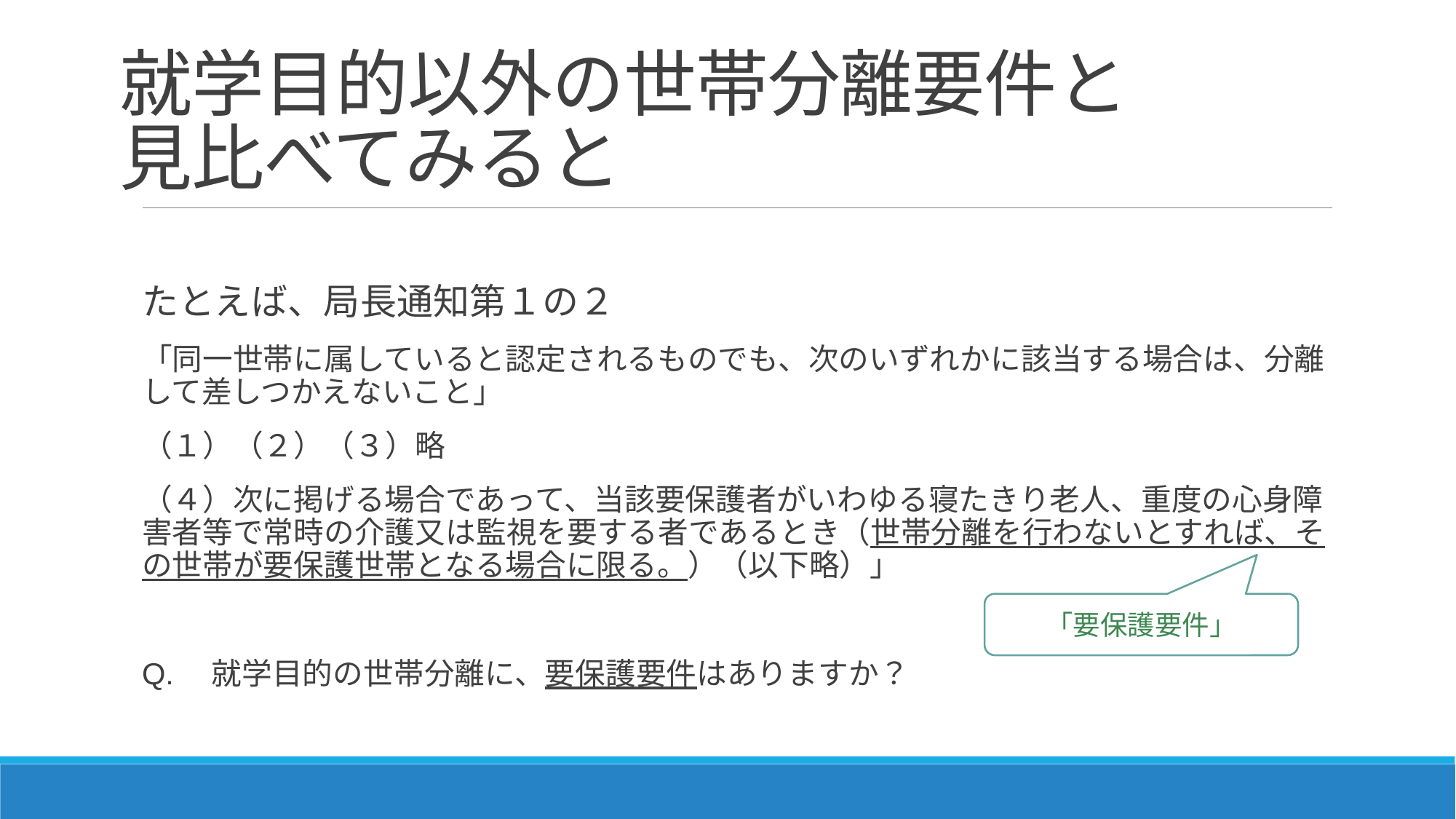

# 就学目的以外の世帯分離要件と 見比べてみると

たとえば、局長通知第１の２
「同一世帯に属していると認定されるものでも、次のいずれかに該当する場合は、分離して差しつかえないこと」
（１）（２）（３）略
（４）次に掲げる場合であって、当該要保護者がいわゆる寝たきり老人、重度の心身障害者等で常時の介護又は監視を要する者であるとき（世帯分離を行わないとすれば、その世帯が要保護世帯となる場合に限る。）（以下略）」

Q.　就学目的の世帯分離に、要保護要件はありますか？
「要保護要件」